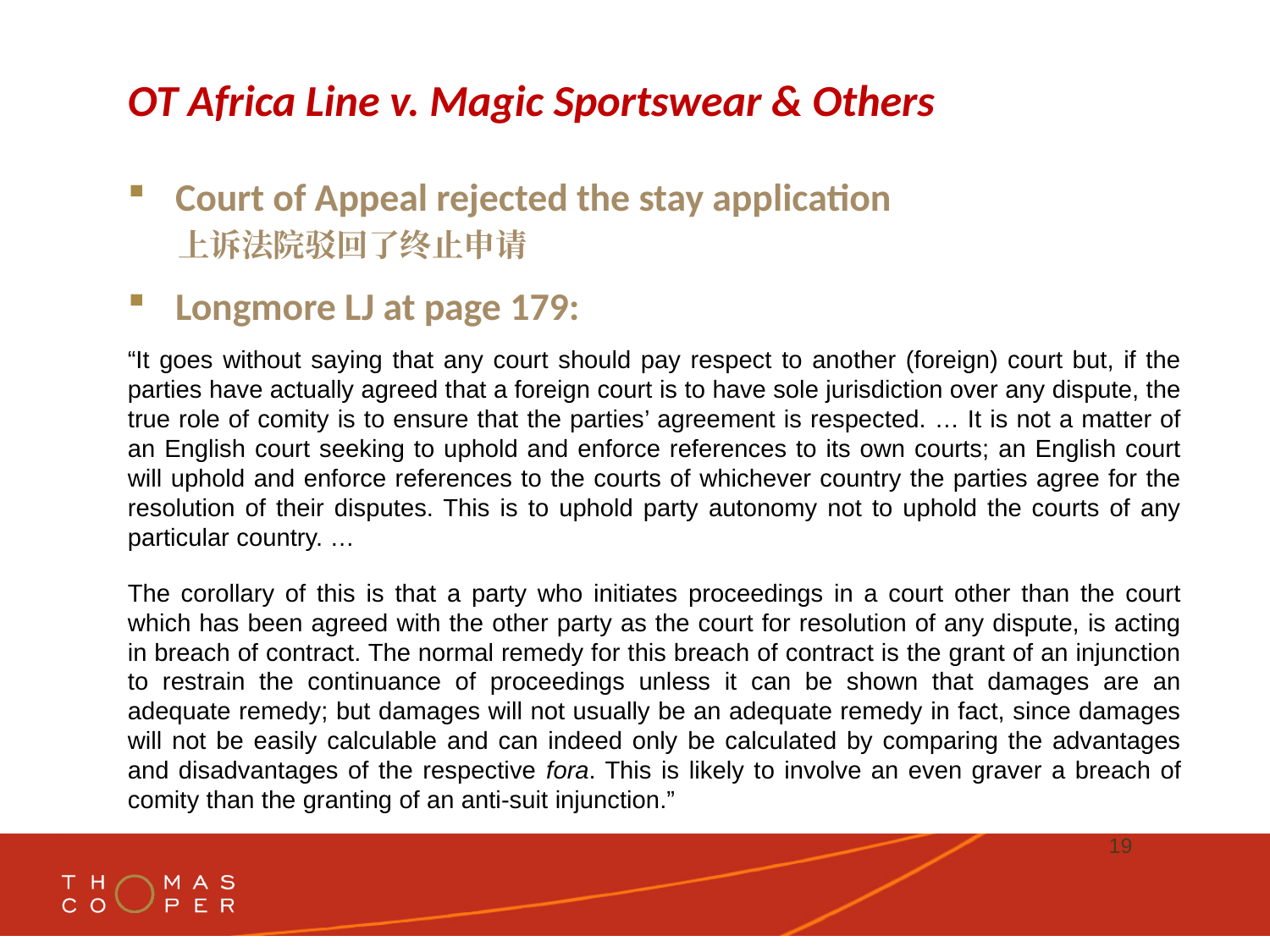

# OT Africa Line v. Magic Sportswear & Others
Court of Appeal rejected the stay application
上诉法院驳回了终止申请
Longmore LJ at page 179:
“It goes without saying that any court should pay respect to another (foreign) court but, if the parties have actually agreed that a foreign court is to have sole jurisdiction over any dispute, the true role of comity is to ensure that the parties’ agreement is respected. … It is not a matter of an English court seeking to uphold and enforce references to its own courts; an English court will uphold and enforce references to the courts of whichever country the parties agree for the resolution of their disputes. This is to uphold party autonomy not to uphold the courts of any particular country. …
The corollary of this is that a party who initiates proceedings in a court other than the court which has been agreed with the other party as the court for resolution of any dispute, is acting in breach of contract. The normal remedy for this breach of contract is the grant of an injunction to restrain the continuance of proceedings unless it can be shown that damages are an adequate remedy; but damages will not usually be an adequate remedy in fact, since damages will not be easily calculable and can indeed only be calculated by comparing the advantages and disadvantages of the respective fora. This is likely to involve an even graver a breach of comity than the granting of an anti-suit injunction.”
19